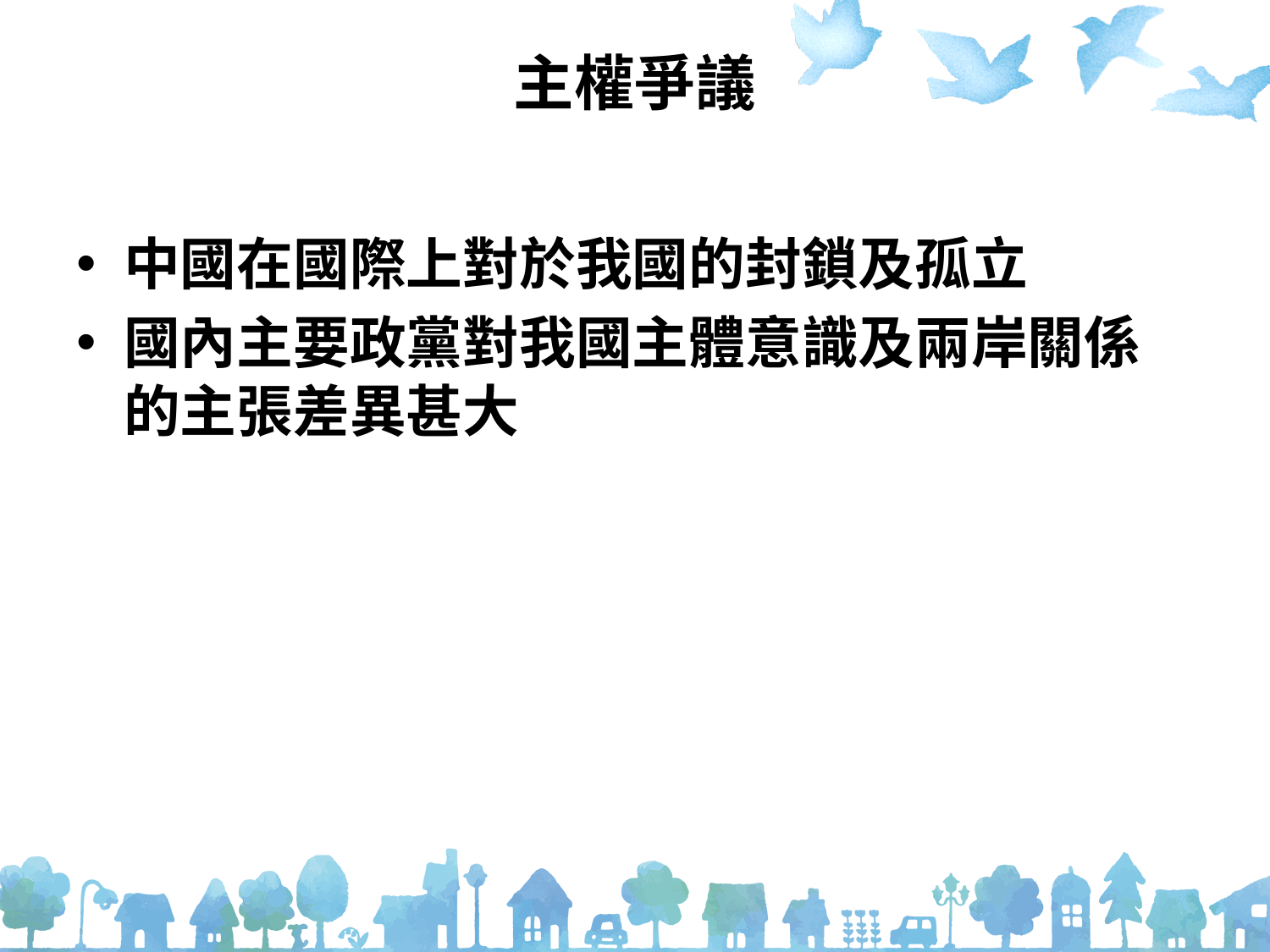

# 主權爭議
中國在國際上對於我國的封鎖及孤立
國內主要政黨對我國主體意識及兩岸關係的主張差異甚大